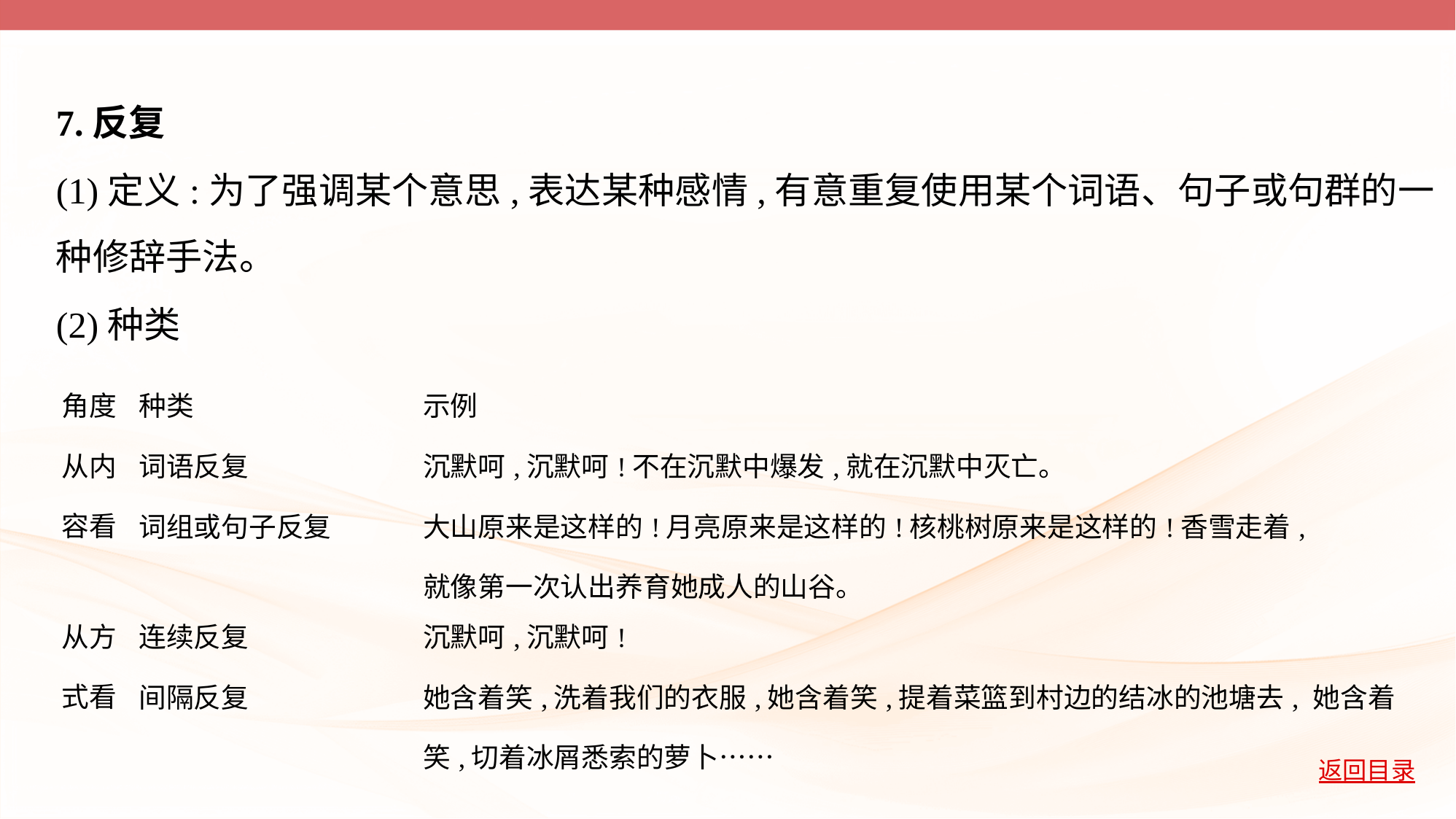

7.反复
(1)定义:为了强调某个意思,表达某种感情,有意重复使用某个词语、句子或句群的一
种修辞手法。
(2)种类
| 角度 | 种类 | 示例 |
| --- | --- | --- |
| 从内 容看 | 词语反复 | 沉默呵,沉默呵!不在沉默中爆发,就在沉默中灭亡。 |
|  | 词组或句子反复 | 大山原来是这样的!月亮原来是这样的!核桃树原来是这样的!香雪走着, 就像第一次认出养育她成人的山谷。 |
| 从方 式看 | 连续反复 | 沉默呵,沉默呵! |
|  | 间隔反复 | 她含着笑,洗着我们的衣服,她含着笑,提着菜篮到村边的结冰的池塘去, 她含着笑,切着冰屑悉索的萝卜…… |